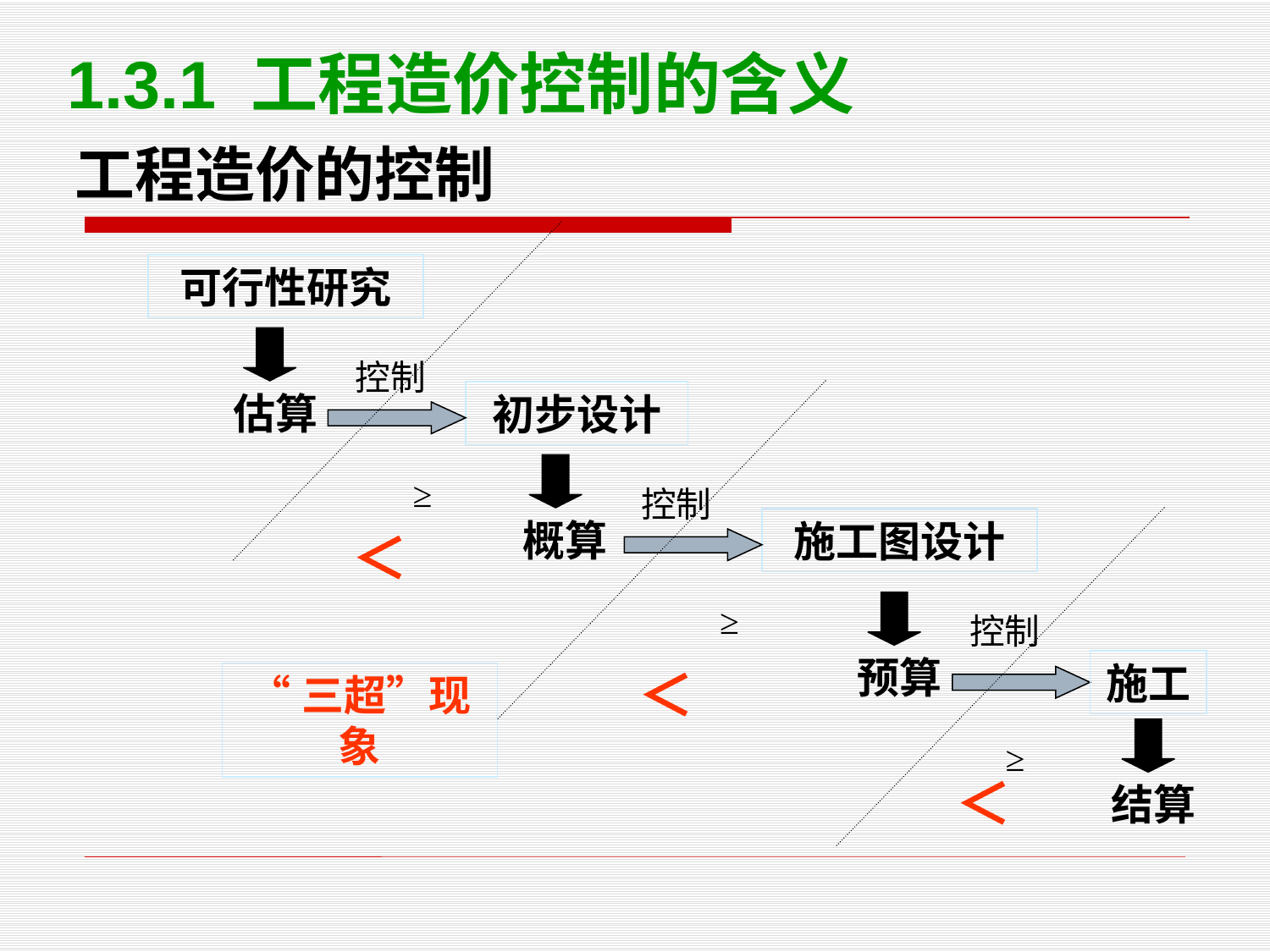

1.3.1 工程造价控制的含义
# 工程造价的控制

可行性研究

控制
估算
初步设计

≥
控制
概算
施工图设计

＜

≥

控制
预算
施工
＜

“三超”现象

≥
＜
结算